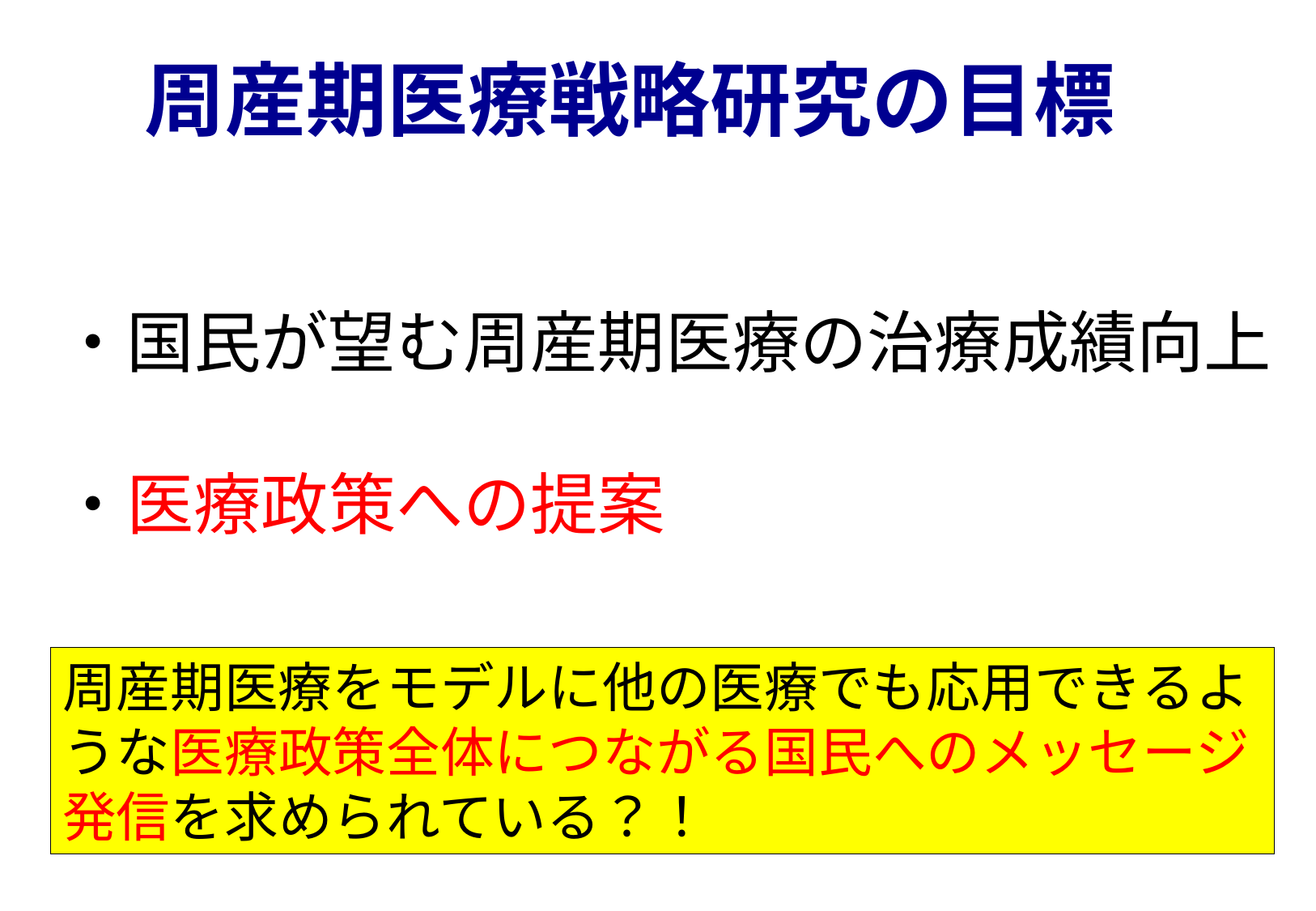

# 周産期医療戦略研究の目標
・国民が望む周産期医療の治療成績向上

・医療政策への提案
周産期医療をモデルに他の医療でも応用できるような医療政策全体につながる国民へのメッセージ発信を求められている？！